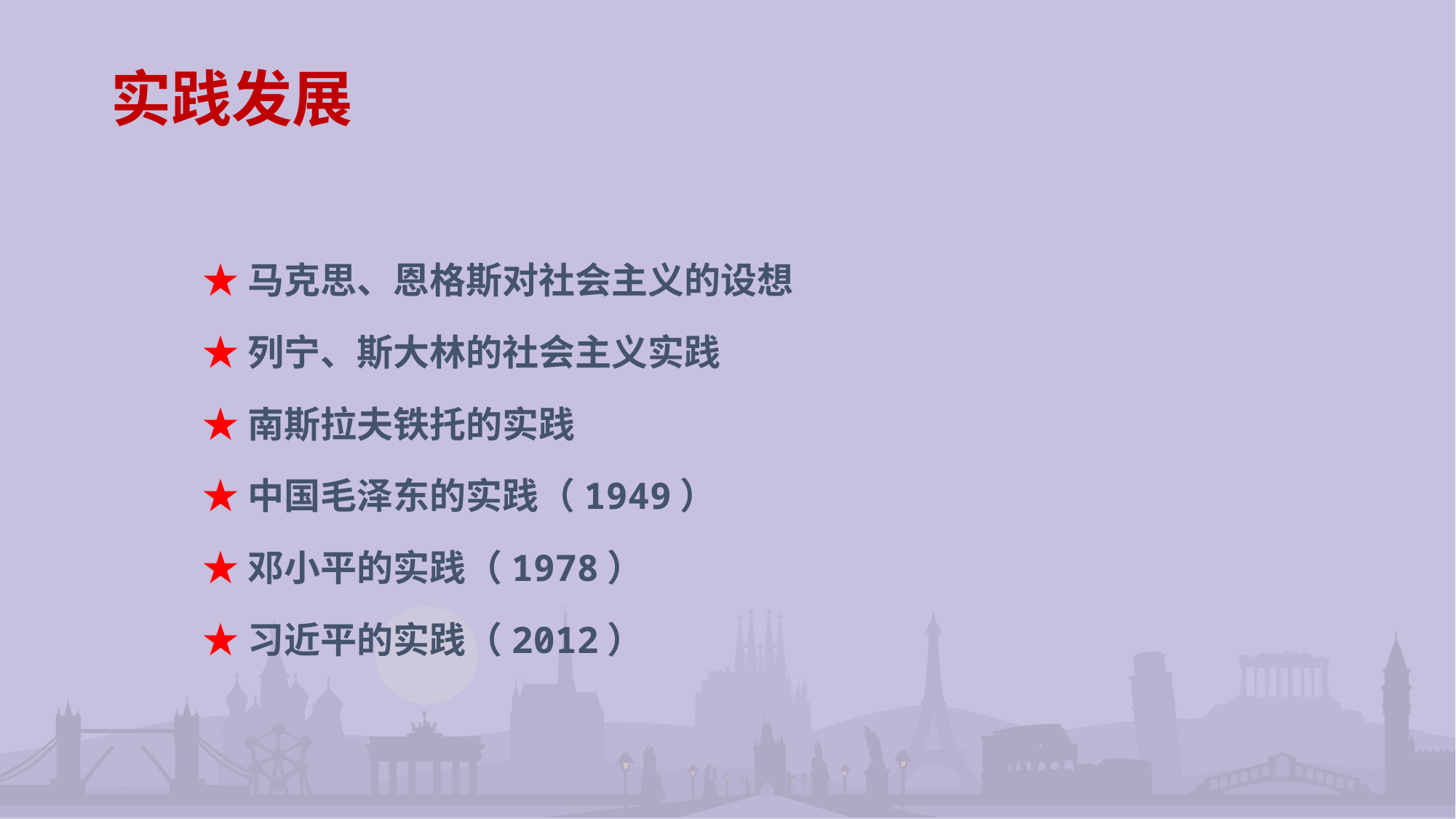

# 实践发展
★马克思、恩格斯对社会主义的设想
★列宁、斯大林的社会主义实践
★南斯拉夫铁托的实践
★中国毛泽东的实践（1949）
★邓小平的实践（1978）
★习近平的实践（2012）